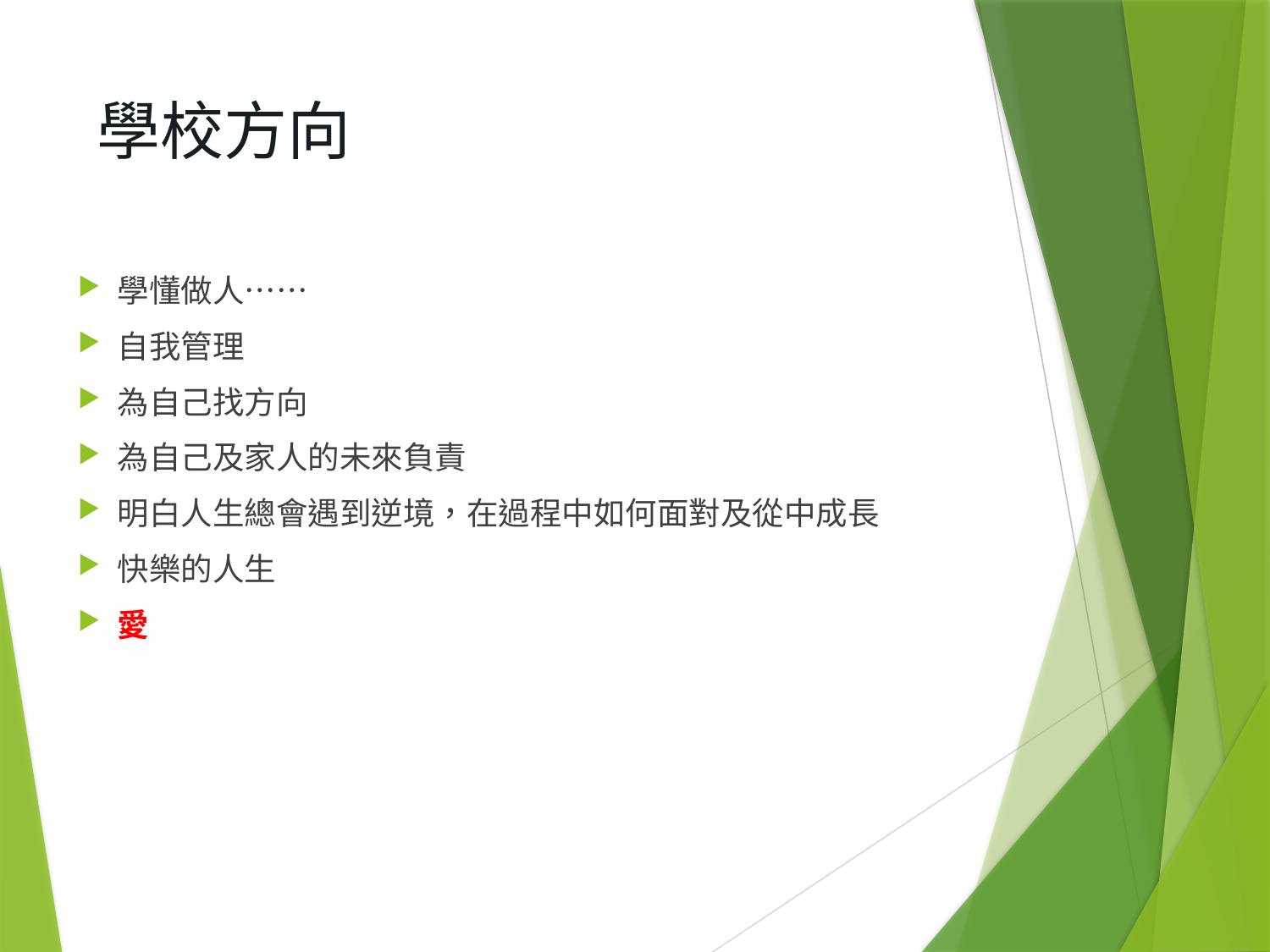

# 學校方向
學懂做人……
自我管理
為自己找方向
為自己及家人的未來負責
明白人生總會遇到逆境，在過程中如何面對及從中成長
快樂的人生
愛